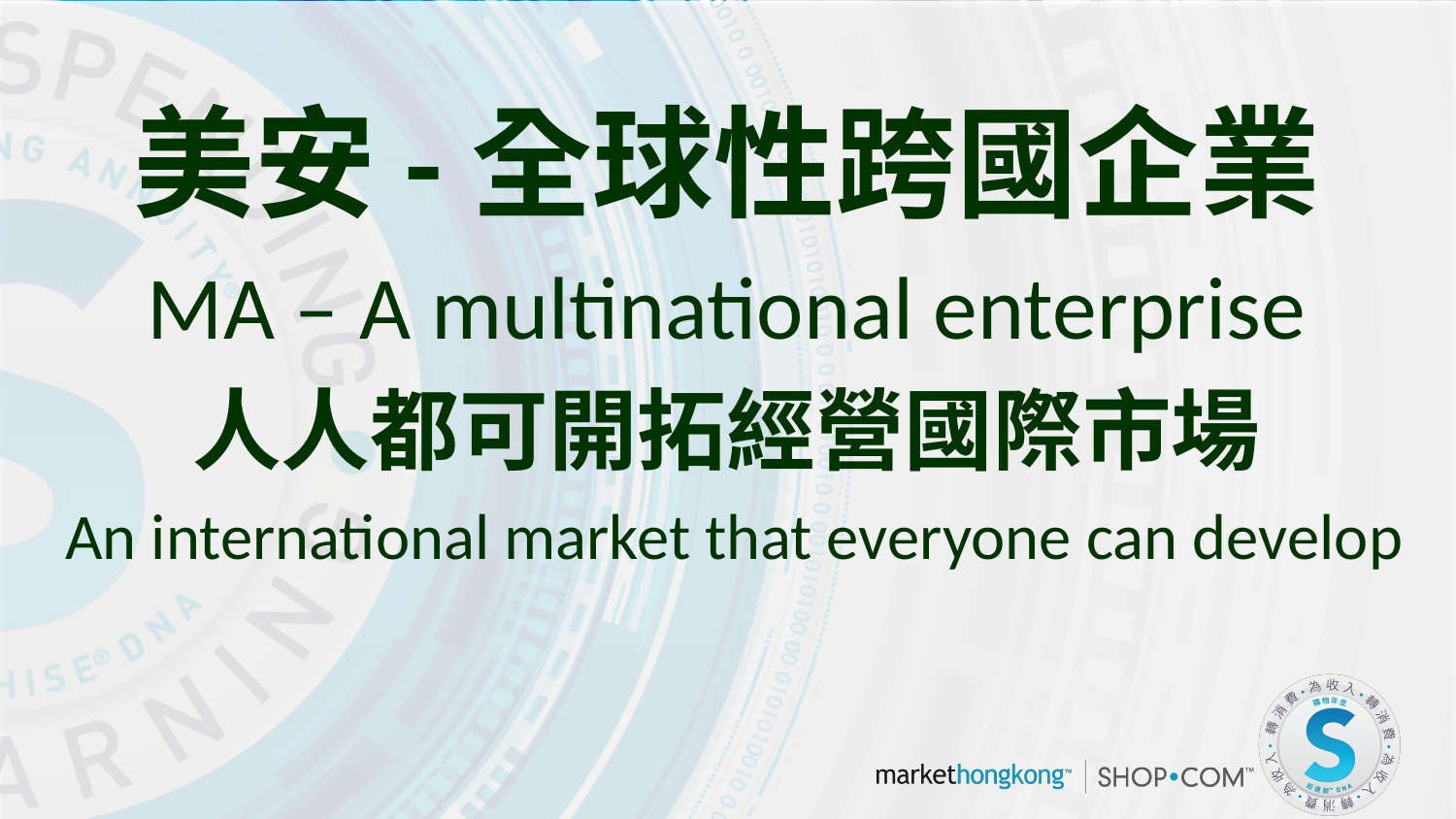

美安-全球性跨國企業
MA – A multinational enterprise
人人都可開拓經營國際市場
 An international market that everyone can develop

#